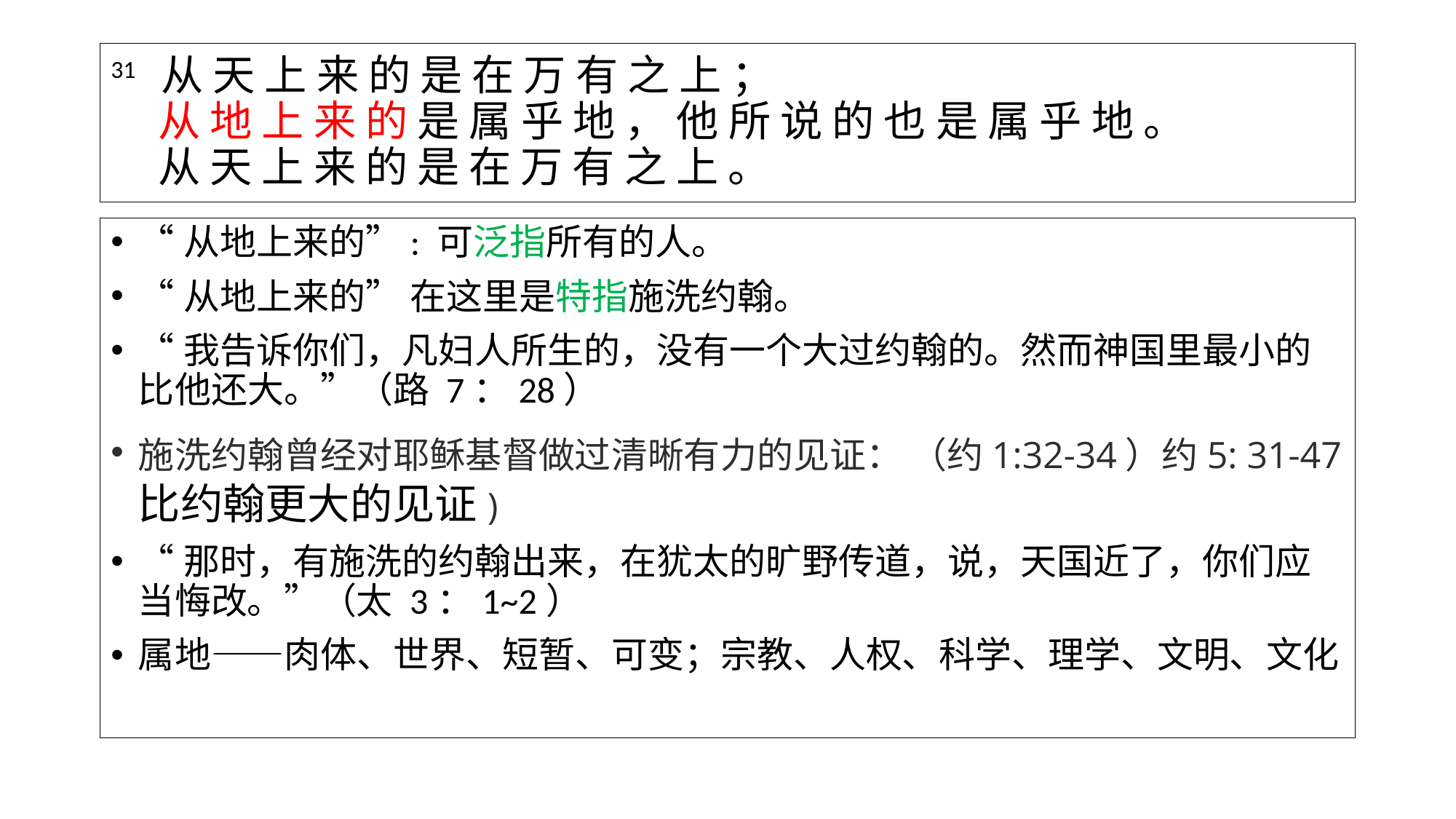

# 31  从 天 上 来 的 是 在 万 有 之 上 ； 从 地 上 来 的 是 属 乎 地 ， 他 所 说 的 也 是 属 乎 地 。 从 天 上 来 的 是 在 万 有 之 上 。
“从地上来的”: 可泛指所有的人。
“从地上来的” 在这里是特指施洗约翰。
“我告诉你们，凡妇人所生的，没有一个大过约翰的。然而神国里最小的比他还大。”（路 7：28）
施洗约翰曾经对耶稣基督做过清晰有力的见证： （约1:32-34）约5: 31-47 比约翰更大的见证)
“那时，有施洗的约翰出来，在犹太的旷野传道，说，天国近了，你们应当悔改。”（太 3：1~2）
属地——肉体、世界、短暂、可变；宗教、人权、科学、理学、文明、文化